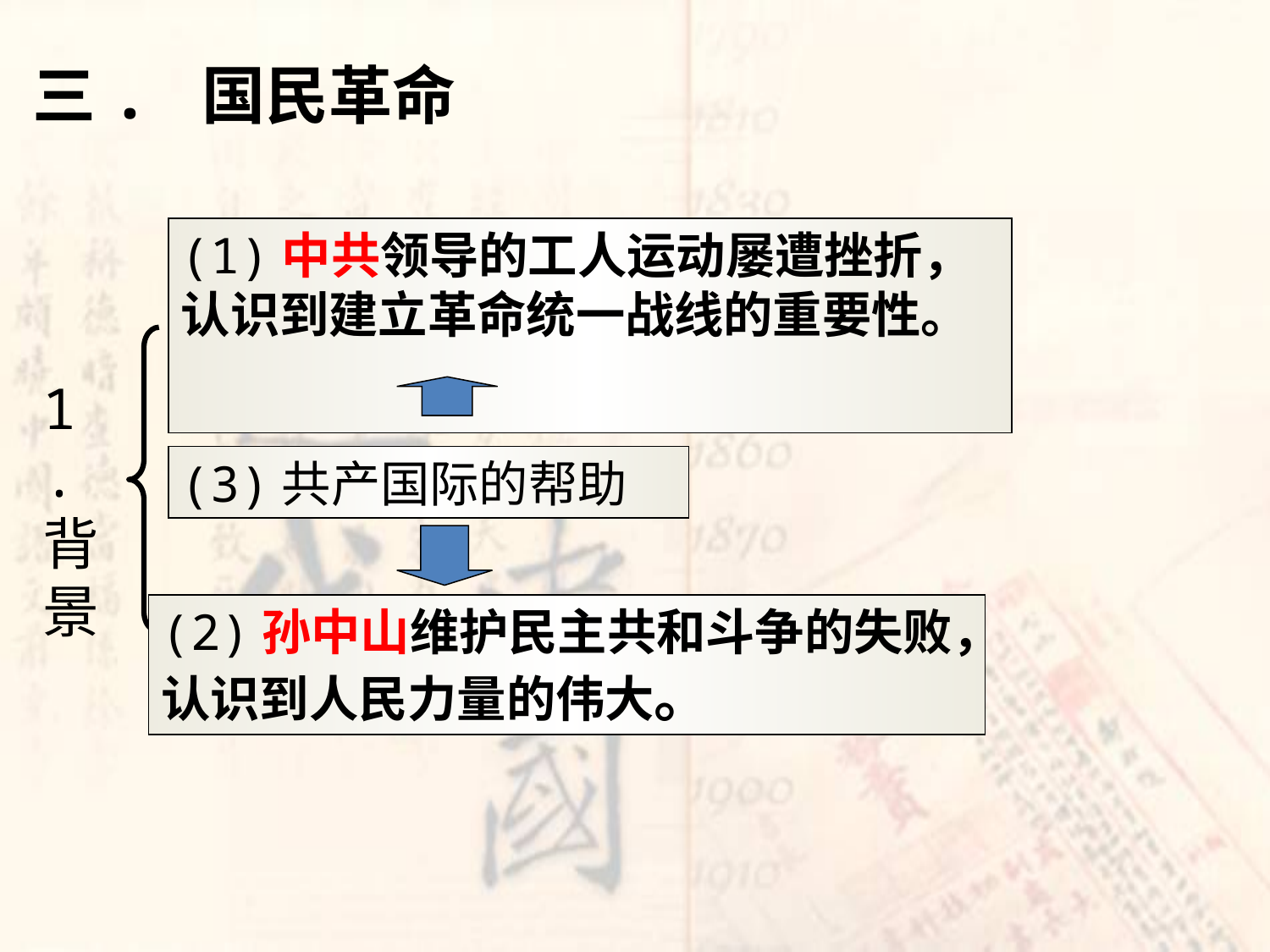

三. 国民革命
(1)中共领导的工人运动屡遭挫折，认识到建立革命统一战线的重要性。

1.背景

(3)共产国际的帮助

(2)孙中山维护民主共和斗争的失败，认识到人民力量的伟大。